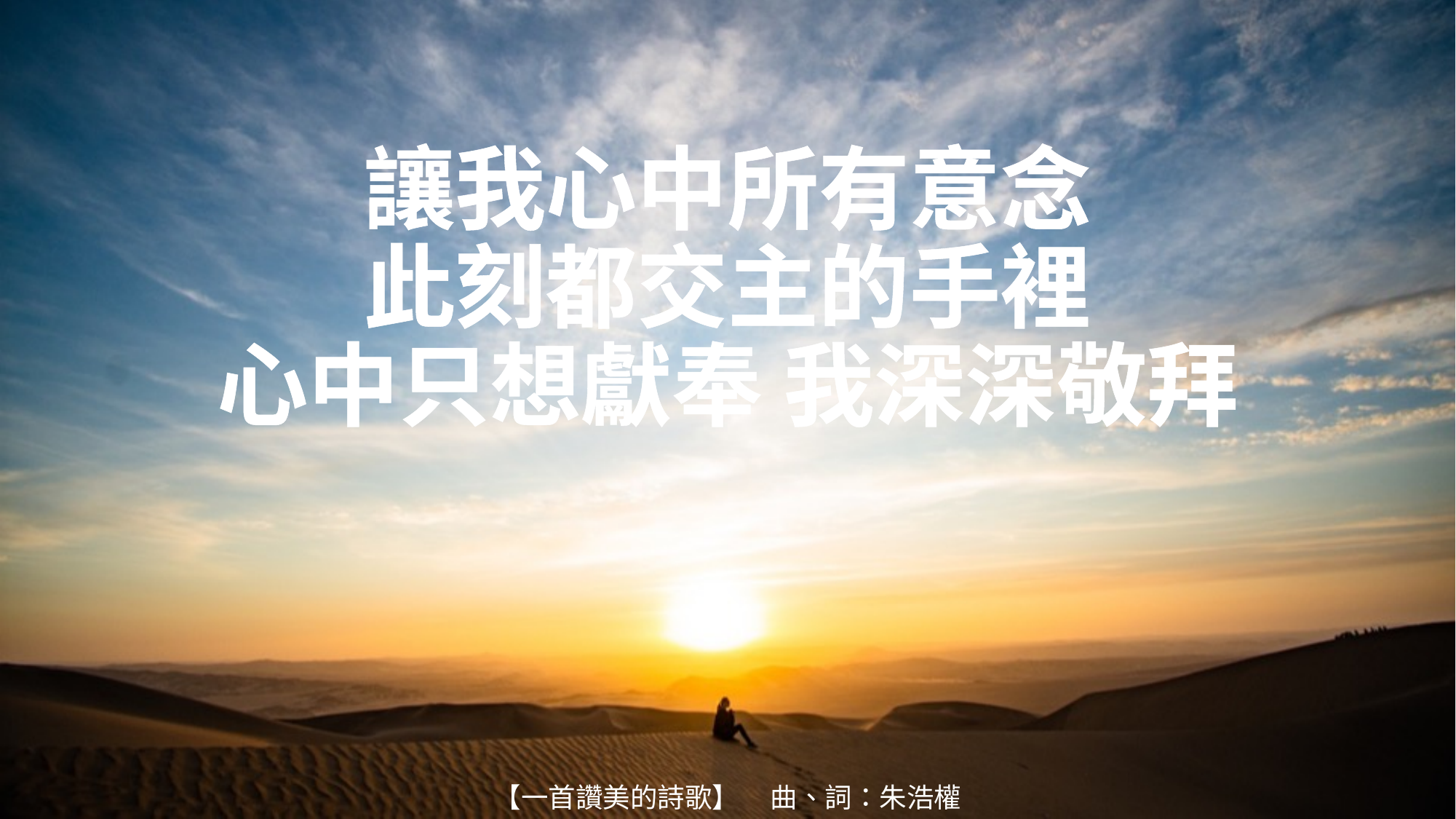

讓我心中所有意念
此刻都交主的手裡
心中只想獻奉 我深深敬拜
【一首讚美的詩歌】     曲、詞：朱浩權